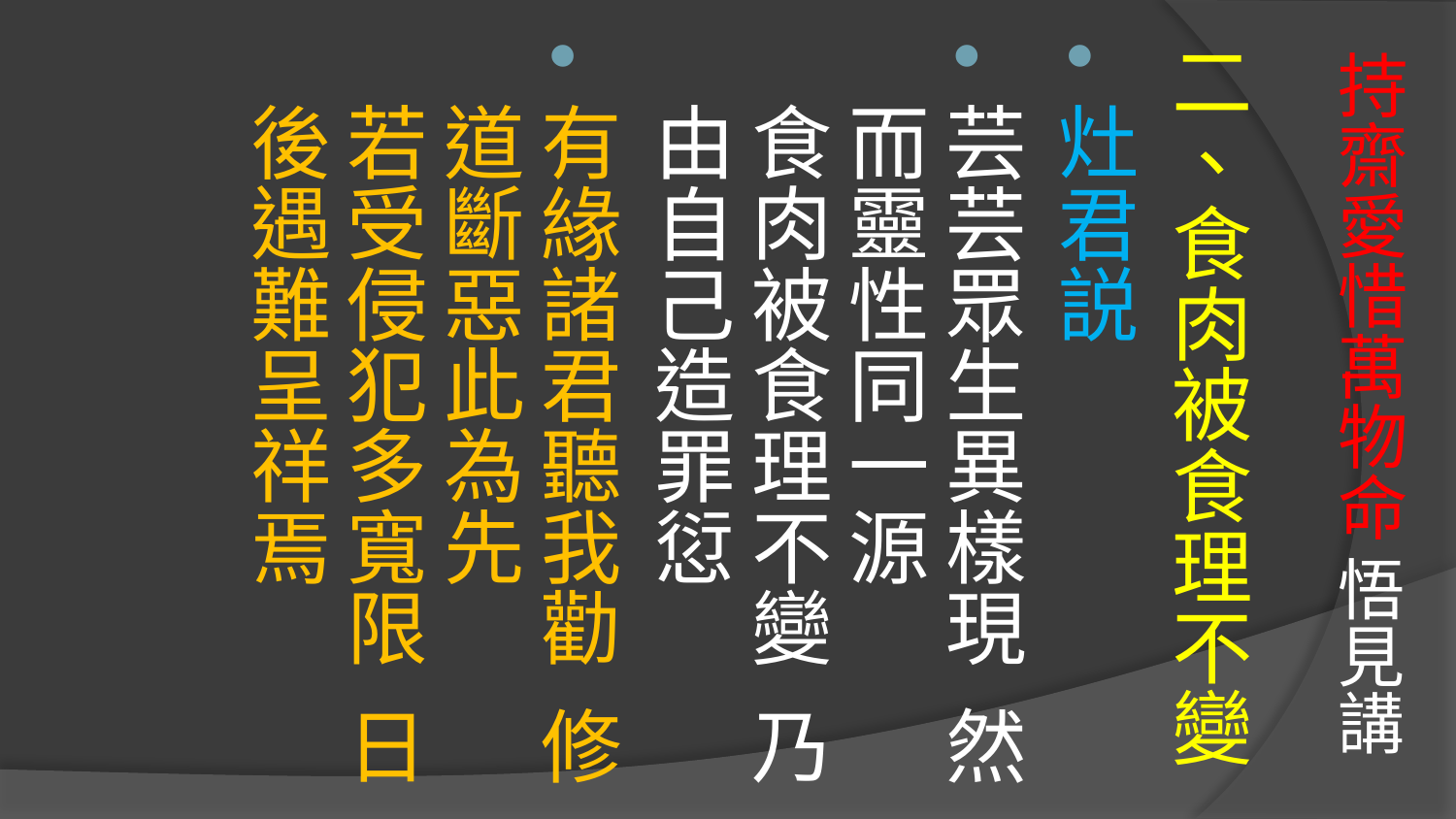

# 持齋愛惜萬物命 悟見講
二、食肉被食理不變
灶君説
芸芸眾生異樣現  然而靈性同一源
食肉被食理不變  乃由自己造罪愆
有緣諸君聽我勸  修道斷惡此為先
若受侵犯多寬限  日後遇難呈祥焉